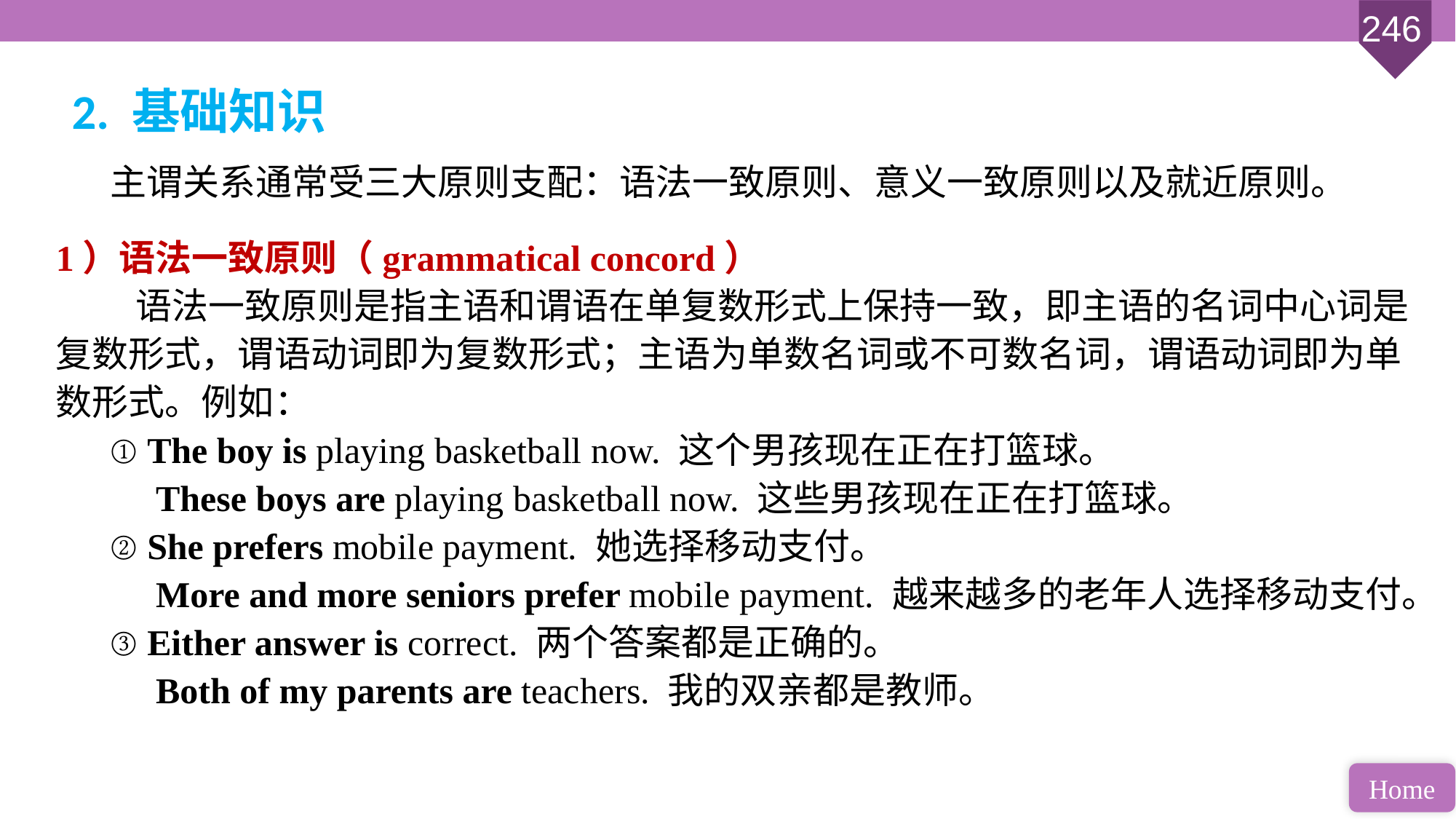

2. 基础知识
主谓关系通常受三大原则支配：语法一致原则、意义一致原则以及就近原则。
1）语法一致原则（grammatical concord）
  语法一致原则是指主语和谓语在单复数形式上保持一致，即主语的名词中心词是复数形式，谓语动词即为复数形式；主语为单数名词或不可数名词，谓语动词即为单数形式。例如：
① The boy is playing basketball now. 这个男孩现在正在打篮球。
     These boys are playing basketball now. 这些男孩现在正在打篮球。
② She prefers mobile payment. 她选择移动支付。
     More and more seniors prefer mobile payment. 越来越多的老年人选择移动支付。
③ Either answer is correct. 两个答案都是正确的。
     Both of my parents are teachers. 我的双亲都是教师。